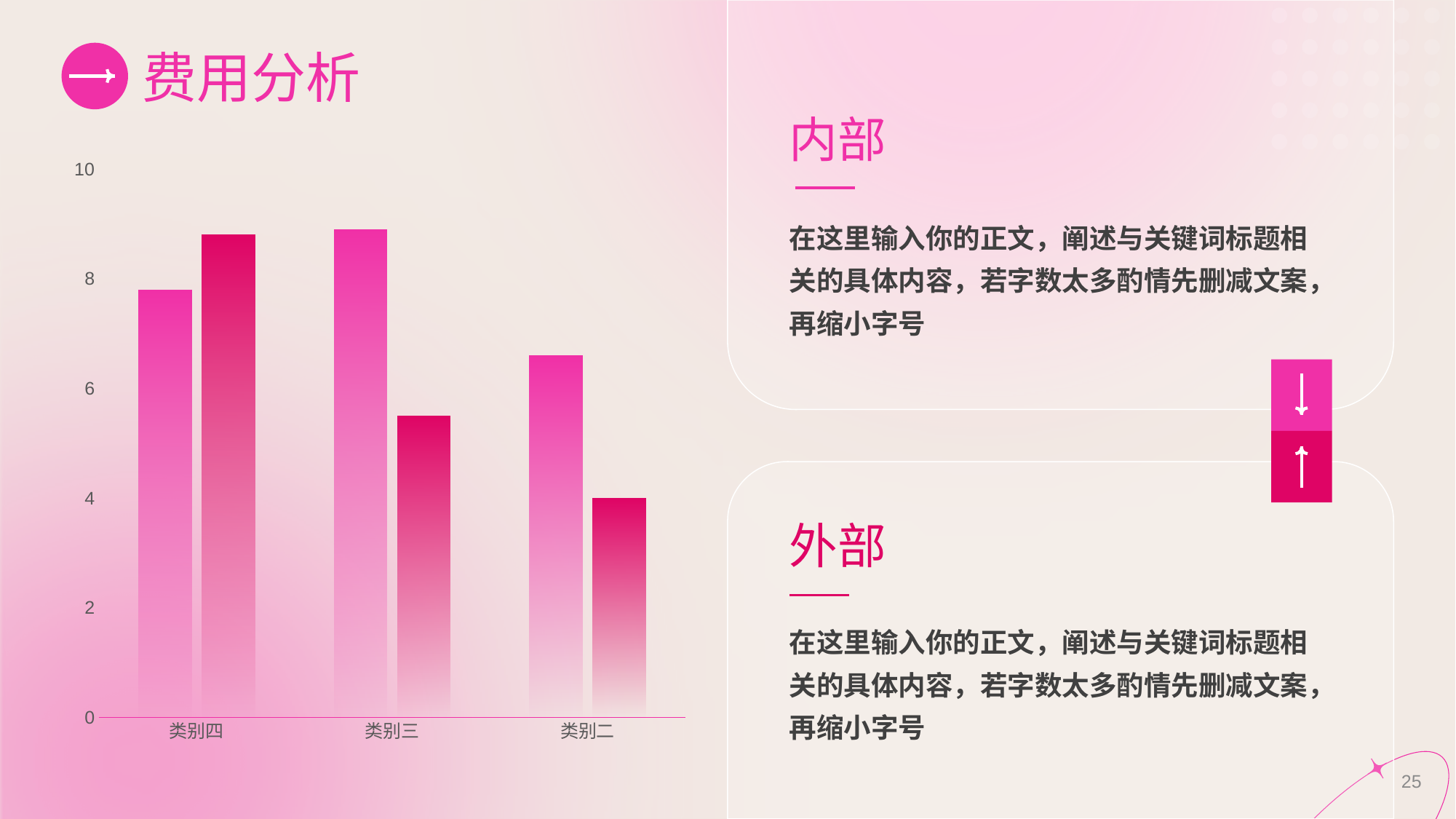

# 费用分析
内部

### Chart

| Category | Series 1 | Series 2 |
|---|---|---|
| 类别四 | 7.8 | 8.8 |
| 类别三 | 8.9 | 5.5 |
| 类别二 | 6.6 | 4.0 |
在这里输入你的正文，阐述与关键词标题相关的具体内容，若字数太多酌情先删减文案，再缩小字号

外部
在这里输入你的正文，阐述与关键词标题相关的具体内容，若字数太多酌情先删减文案，再缩小字号